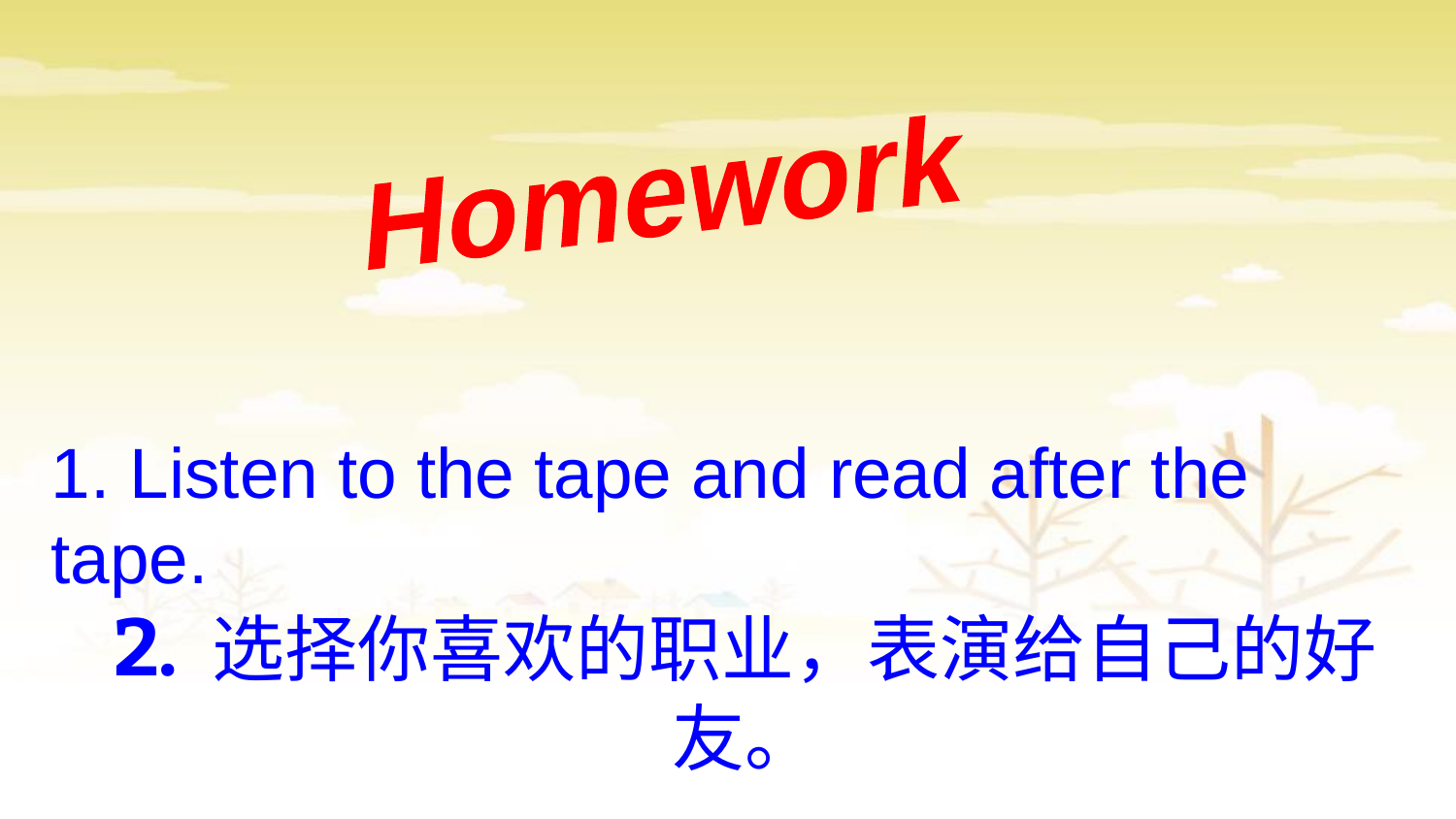

Homework
1. Listen to the tape and read after the tape.
2. 选择你喜欢的职业，表演给自己的好友。